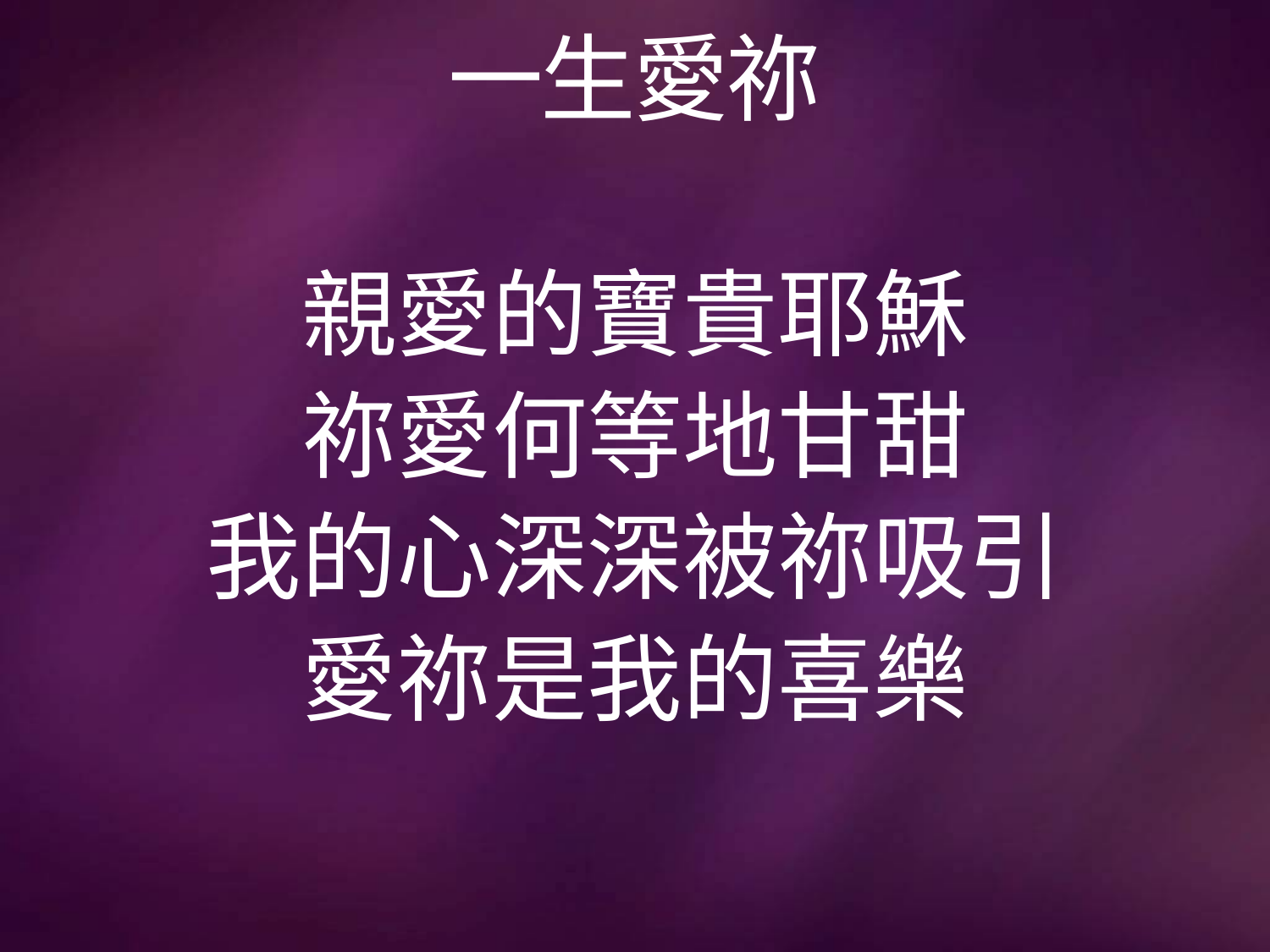

# 一生愛祢
親愛的寶貴耶穌
祢愛何等地甘甜
我的心深深被祢吸引
愛祢是我的喜樂